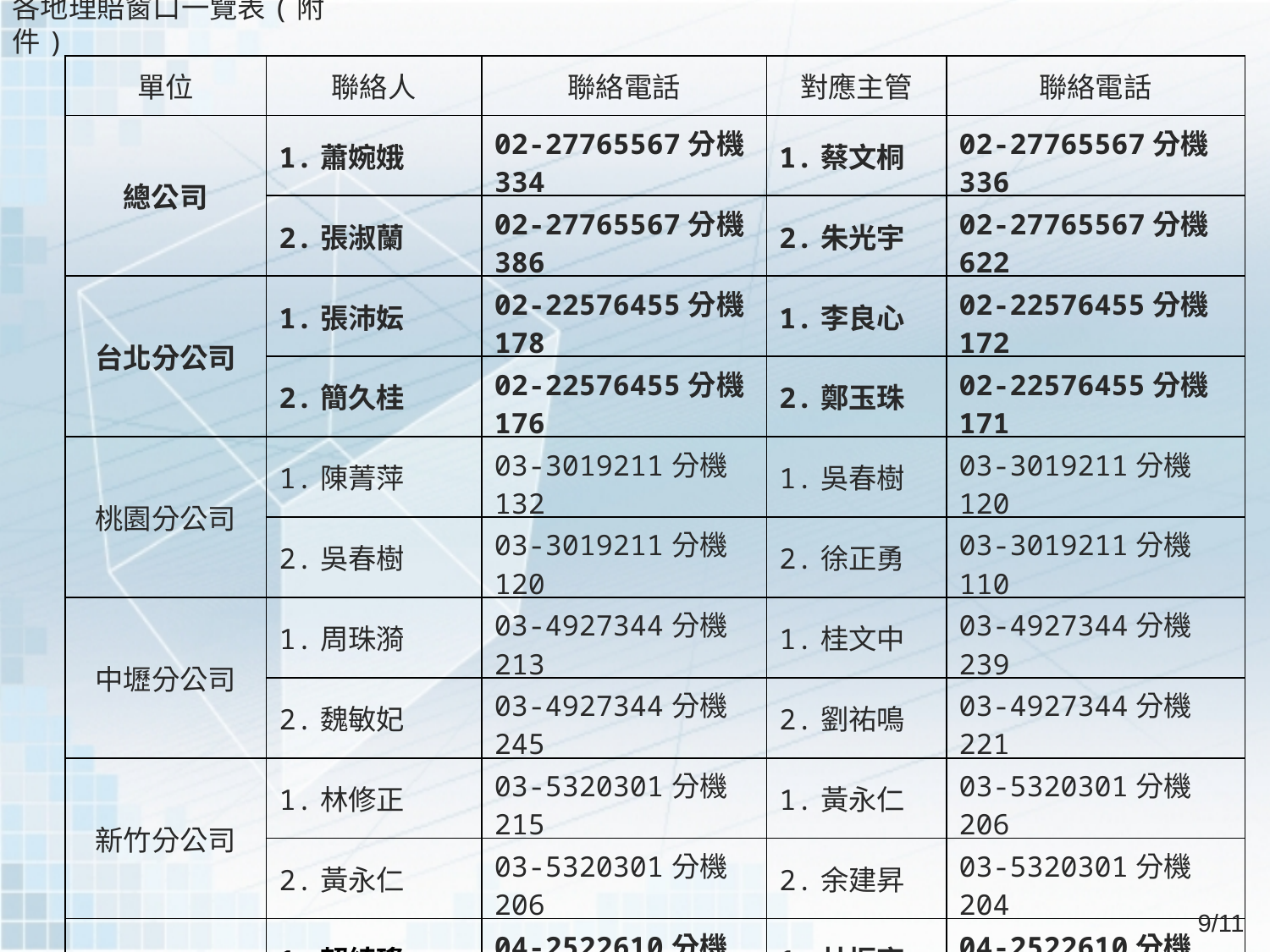

各地理賠窗口一覽表(附件)
各地理賠窗口一覽表(附件)

| 單位 | 聯絡人 | 聯絡電話 | 對應主管 | 聯絡電話 |
| --- | --- | --- | --- | --- |
| 總公司 | 1.蕭婉娥 | 02-27765567分機334 | 1.蔡文桐 | 02-27765567分機336 |
|  | 2.張淑蘭 | 02-27765567分機386 | 2.朱光宇 | 02-27765567分機622 |
| 台北分公司 | 1.張沛妘 | 02-22576455分機178 | 1.李良心 | 02-22576455分機172 |
|  | 2.簡久桂 | 02-22576455分機176 | 2.鄭玉珠 | 02-22576455分機171 |
| 桃園分公司 | 1.陳菁萍 | 03-3019211分機132 | 1.吳春樹 | 03-3019211分機120 |
|  | 2.吳春樹 | 03-3019211分機120 | 2.徐正勇 | 03-3019211分機110 |
| 中壢分公司 | 1.周珠漪 | 03-4927344分機213 | 1.桂文中 | 03-4927344分機239 |
|  | 2.魏敏妃 | 03-4927344分機245 | 2.劉祐鳴 | 03-4927344分機221 |
| 新竹分公司 | 1.林修正 | 03-5320301分機215 | 1.黃永仁 | 03-5320301分機206 |
|  | 2.黃永仁 | 03-5320301分機206 | 2.余建昇 | 03-5320301分機204 |
| 豐原分公司 | 1.賴綺瑤 | 04-2522610分機215 | 1.林振雍 | 04-2522610分機225 |
|  | 2.劉馥慈 | 04-35003559分機210 | 2.蔡明曉 | 04-2522610分機225 |

9/11